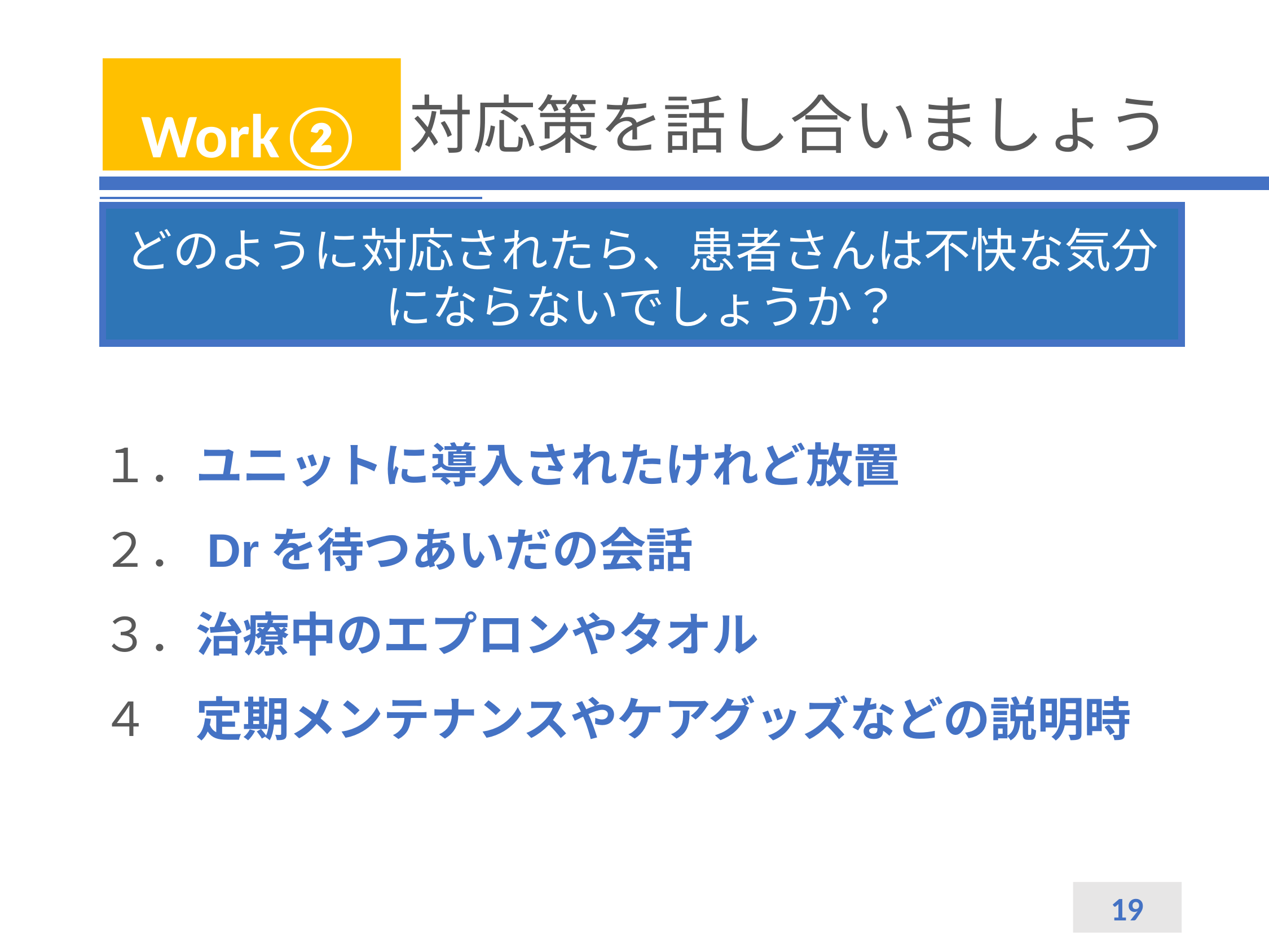

Work②
# 対応策を話し合いましょう
どのように対応されたら、患者さんは不快な気分にならないでしょうか？
１．ユニットに導入されたけれど放置
２．Drを待つあいだの会話
３．治療中のエプロンやタオル
４　定期メンテナンスやケアグッズなどの説明時
19